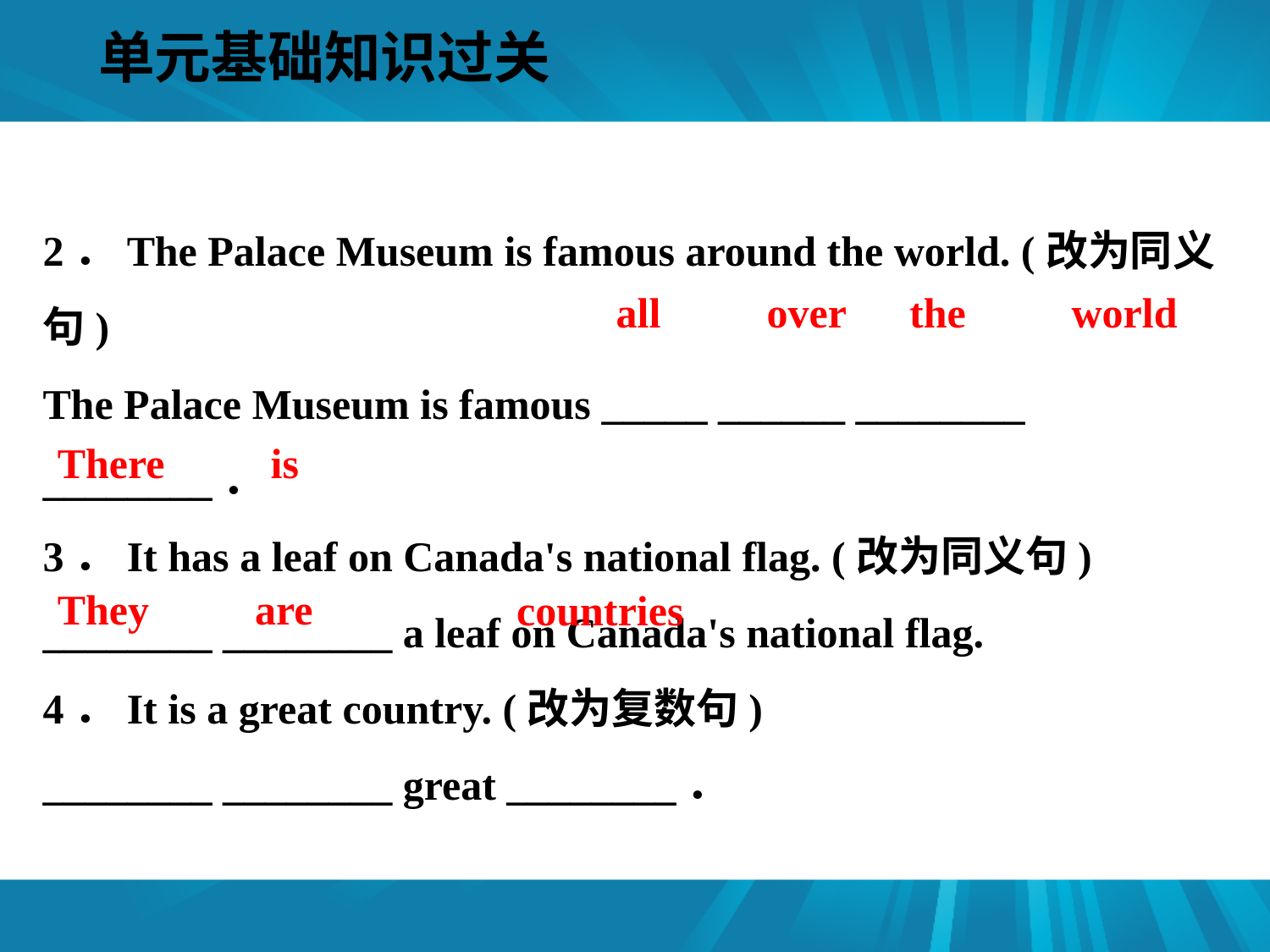

单元基础知识过关
#
2．The Palace Museum is famous around the world. (改为同义句)
The Palace Museum is famous _____ ______ ________ ________．
3．It has a leaf on Canada's national flag. (改为同义句)
________ ________ a leaf on Canada's national flag.
4．It is a great country. (改为复数句)
________ ________ great ________．
all          over      the          world
There          is
They          are
countries